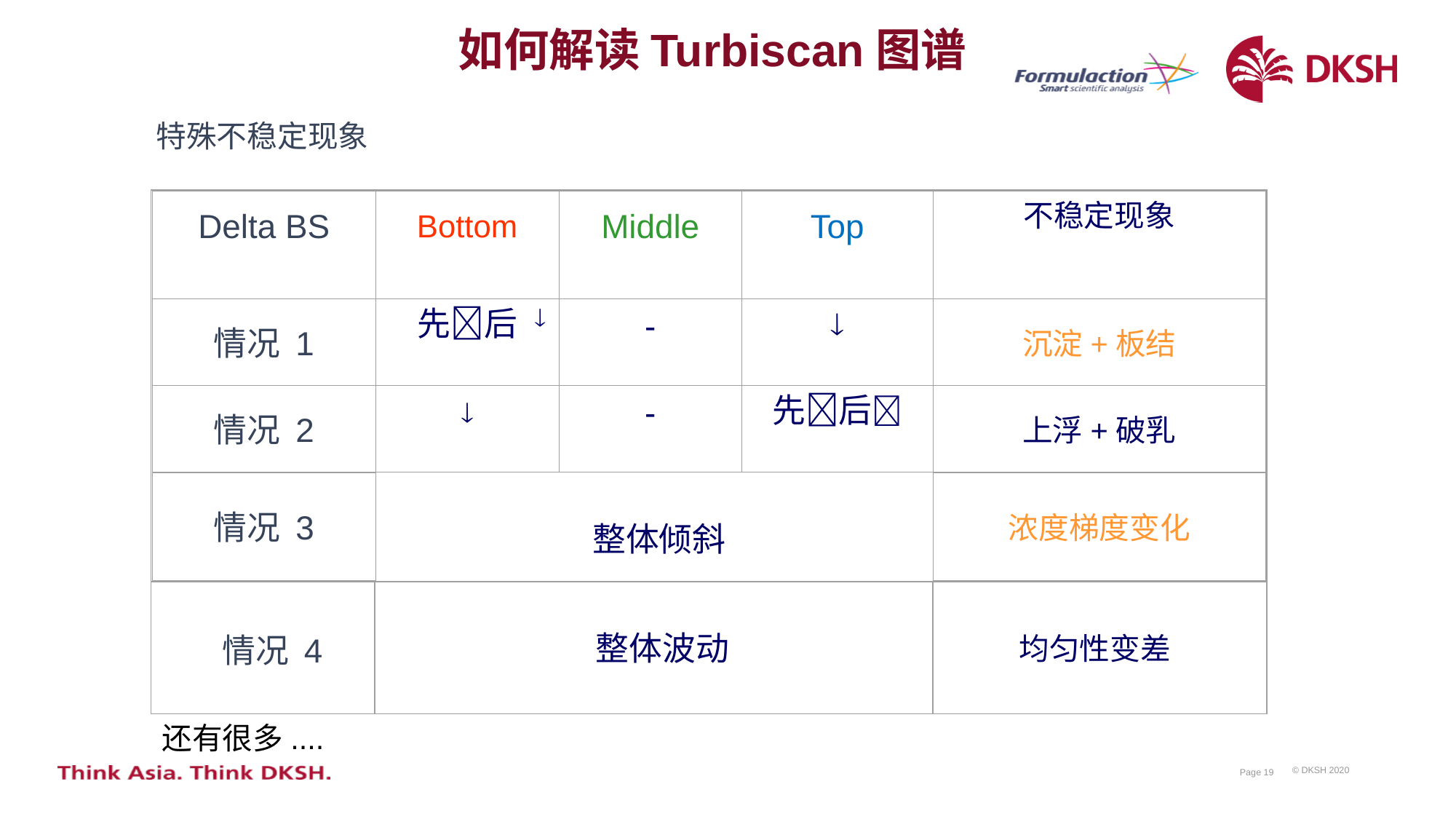

如何解读Turbiscan图谱
特殊不稳定现象

Delta BS

Bottom

Middle

Top

不稳定现象

情况 1

先↑后

-

↓

沉淀+板结

情况 2

↓

-

先↑后↓

上浮+破乳

情况 3

整体倾斜

浓度梯度变化

↓

情况 4

均匀性变差
整体波动
还有很多....